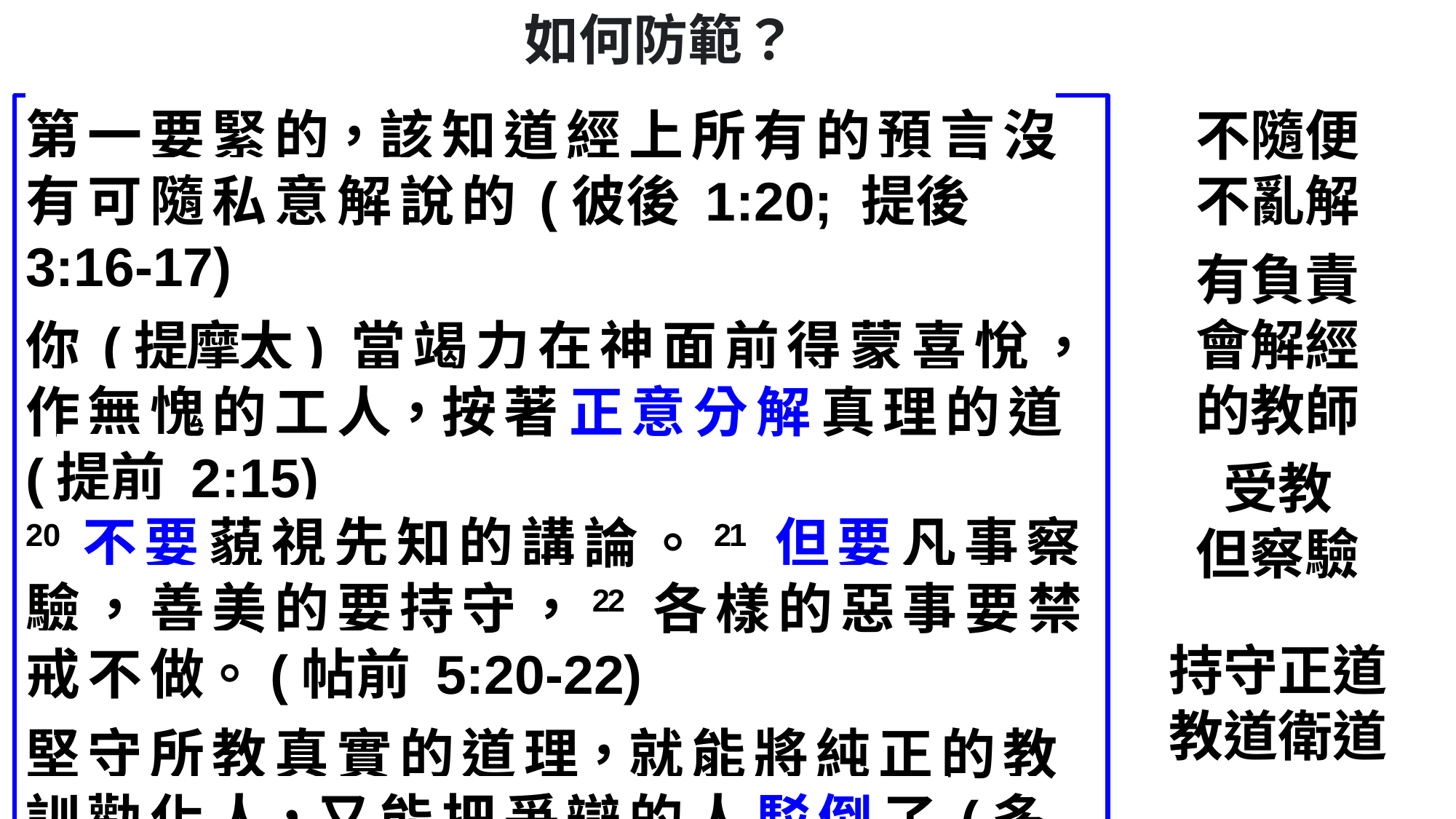

如何防範？
第 一 要 緊 的，該 知 道 經 上 所 有 的 預 言 沒 有 可 隨 私 意 解 說 的 (彼後 1:20; 提後 3:16-17)

你 (提摩太) 當 竭 力 在 神 面 前 得 蒙 喜 悅 ， 作 無 愧 的 工 人，按 著 正 意 分 解 真 理 的 道 (提前 2:15)
20 不 要 藐 視 先 知 的 講 論 。21 但 要 凡 事 察 驗 ， 善 美 的 要 持 守 ，22 各 樣 的 惡 事 要 禁 戒 不 做。(帖前 5:20-22)

堅 守 所 教 真 實 的 道 理，就 能 將 純 正 的 教 訓 勸 化 人，又 能 把 爭 辯 的 人 駁 倒 了 (多 1:9)
不隨便
不亂解
有負責
會解經
的教師
受教
但察驗
持守正道
教道衛道